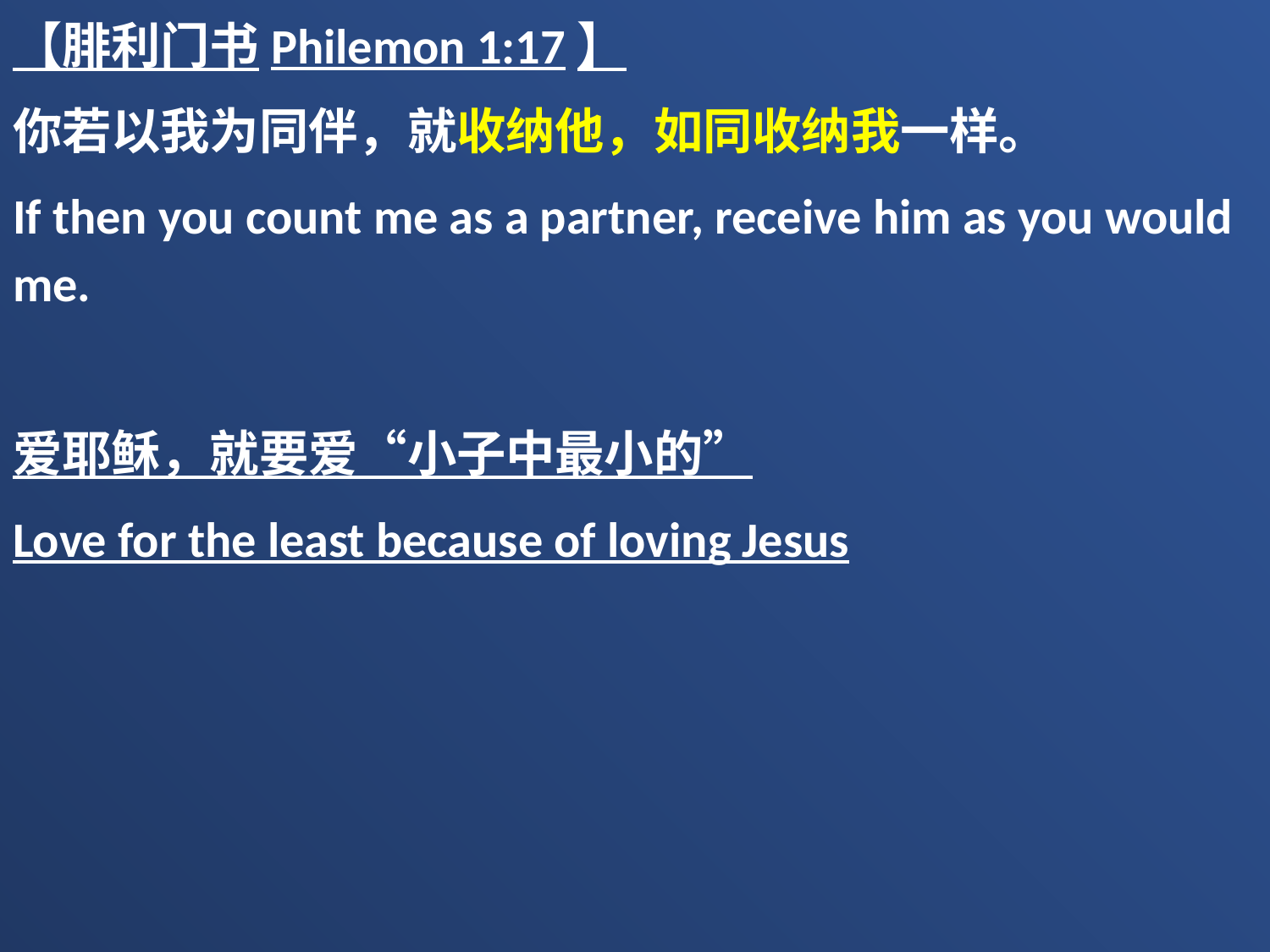

【腓利门书Philemon 1:17】
你若以我为同伴，就收纳他，如同收纳我一样。
If then you count me as a partner, receive him as you would me.

爱耶稣，就要爱“小子中最小的”
Love for the least because of loving Jesus